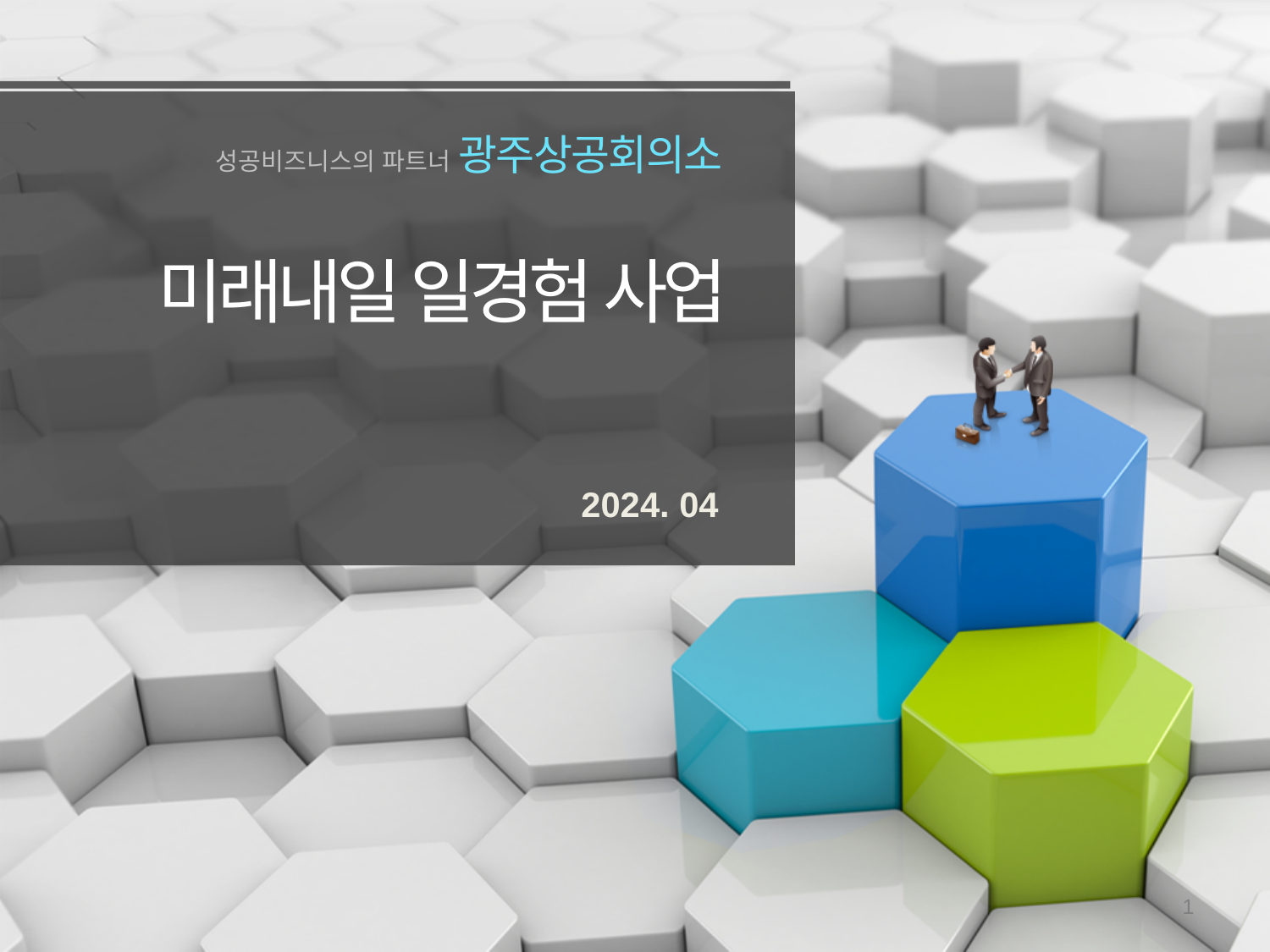

성공비즈니스의 파트너 광주상공회의소
미래내일 일경험 사업

2024. 04
1